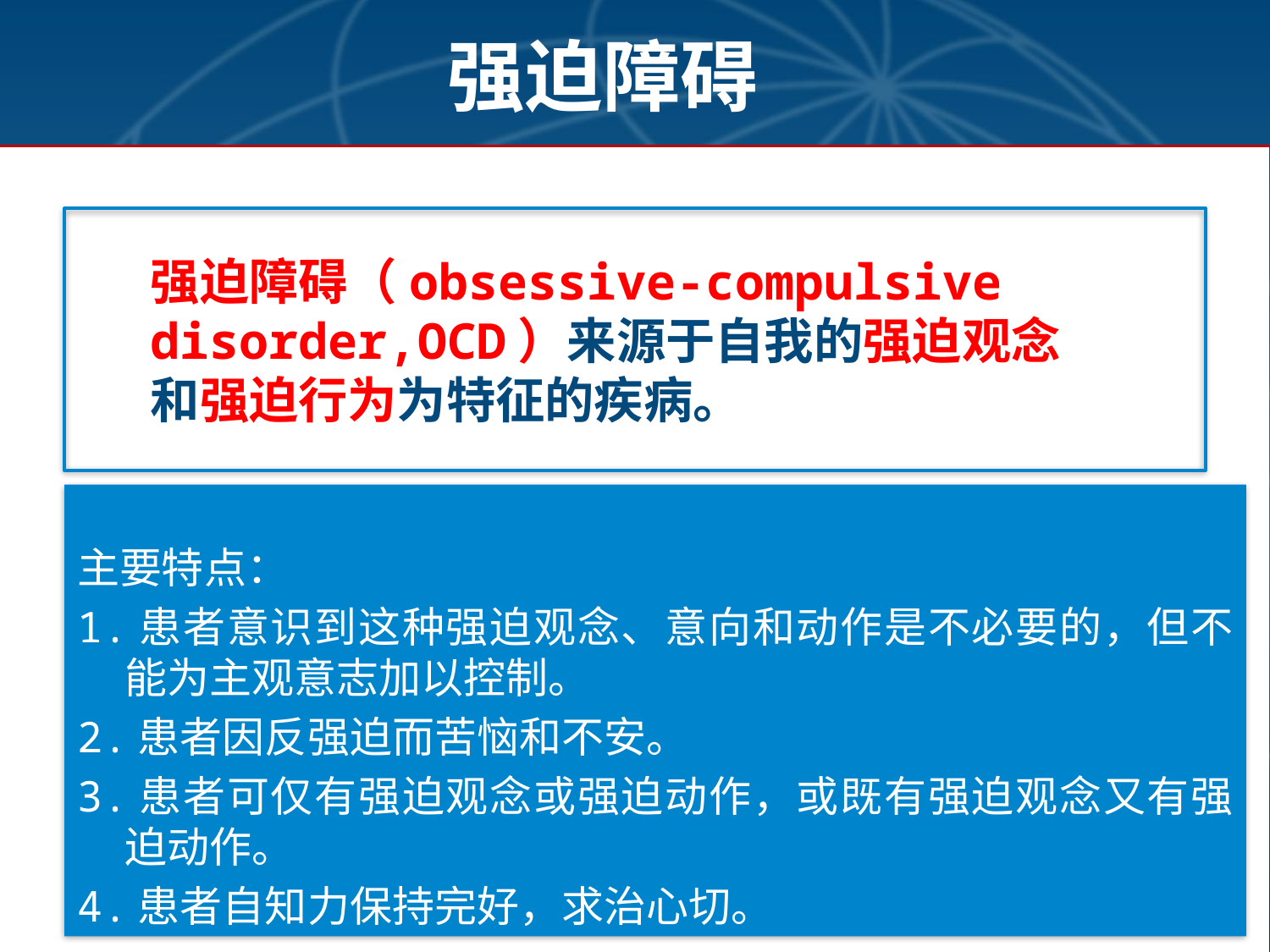

强迫障碍

强迫障碍（obsessive-compulsive disorder,OCD）来源于自我的强迫观念和强迫行为为特征的疾病。

主要特点：
1.患者意识到这种强迫观念、意向和动作是不必要的，但不能为主观意志加以控制。
2.患者因反强迫而苦恼和不安。
3.患者可仅有强迫观念或强迫动作，或既有强迫观念又有强迫动作。
4.患者自知力保持完好，求治心切。